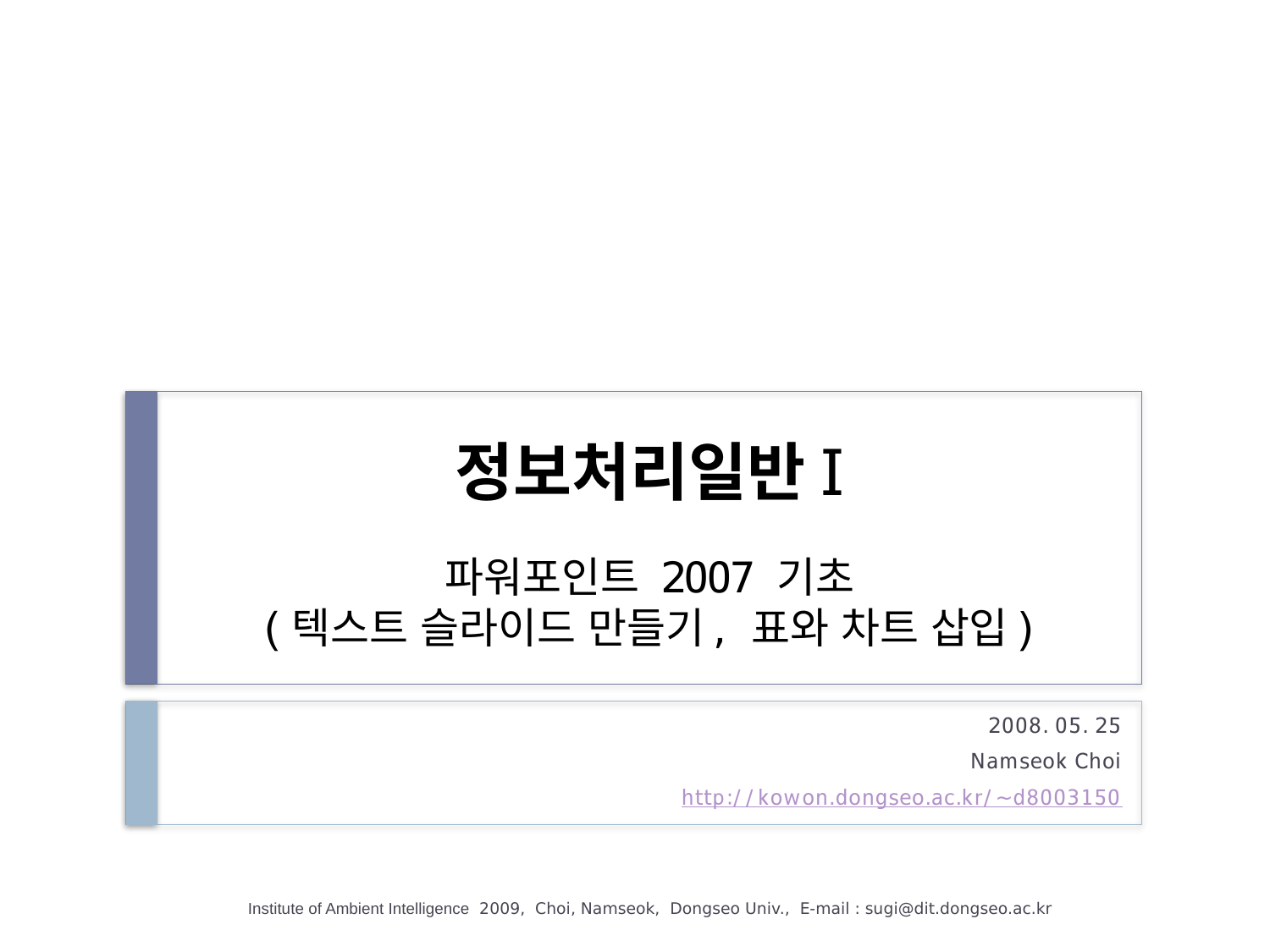

# 정보처리일반I 파워포인트 2007 기초 (텍스트 슬라이드 만들기, 표와 차트 삽입)
2008. 05. 25
Namseok Choi
http://kowon.dongseo.ac.kr/~d8003150